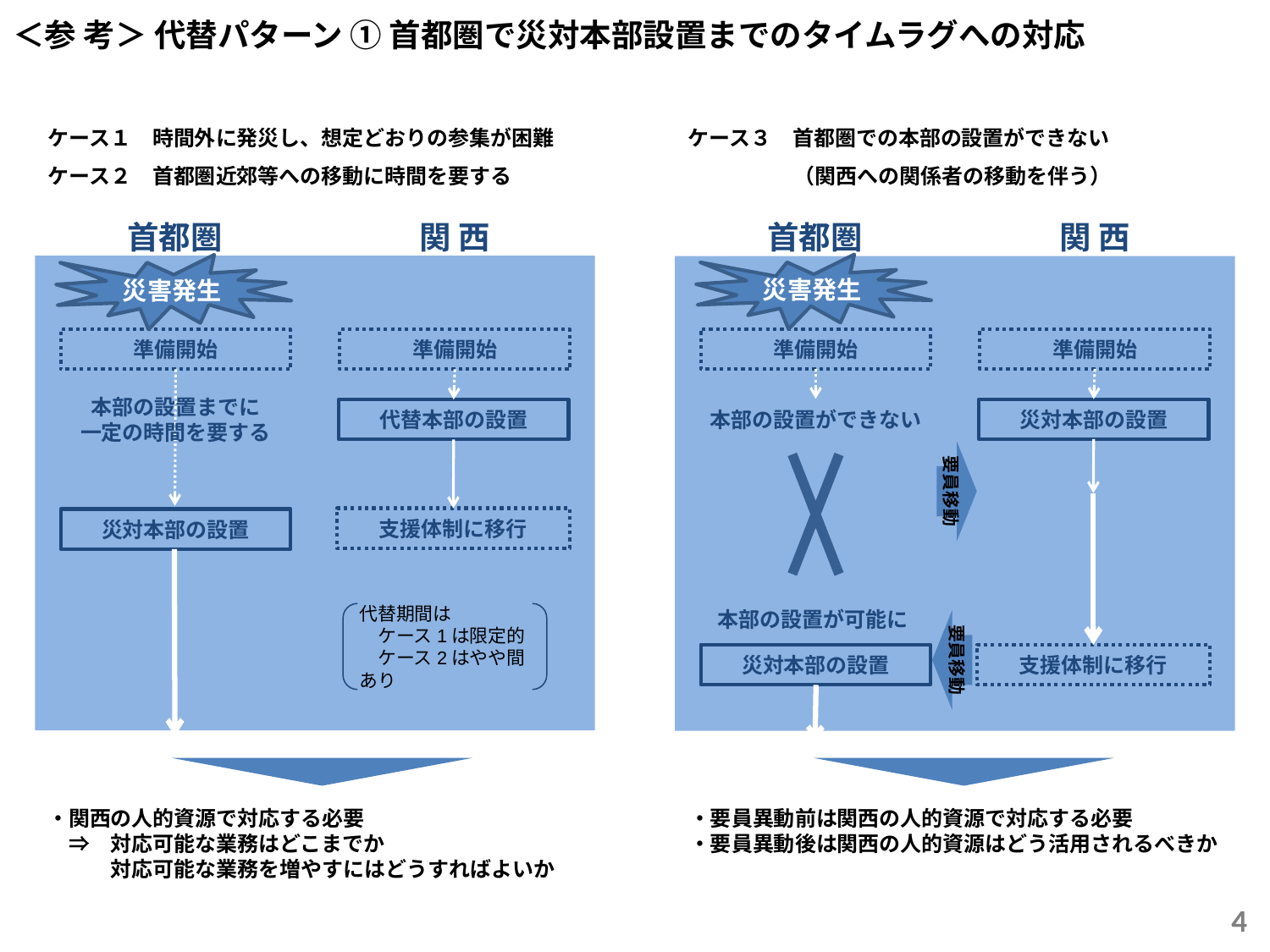

＜参 考＞ 代替パターン ① 首都圏で災対本部設置までのタイムラグへの対応
ケース１　時間外に発災し、想定どおりの参集が困難
ケース２　首都圏近郊等への移動に時間を要する
ケース３　首都圏での本部の設置ができない
　　　　　（関西への関係者の移動を伴う）

首都圏
関 西
首都圏
関 西
災害発生
災害発生

準備開始
準備開始
準備開始
準備開始

災対本部の設置
本部の設置までに
一定の時間を要する
代替本部の設置
本部の設置ができない
要員移動
支援体制に移行
災対本部の設置
本部の設置が可能に
代替期間は
　ケース1は限定的
　ケース2はやや間あり
要員移動
支援体制に移行
災対本部の設置

・関西の人的資源で対応する必要
　⇒　対応可能な業務はどこまでか
　　　対応可能な業務を増やすにはどうすればよいか
・要員異動前は関西の人的資源で対応する必要
・要員異動後は関西の人的資源はどう活用されるべきか
4